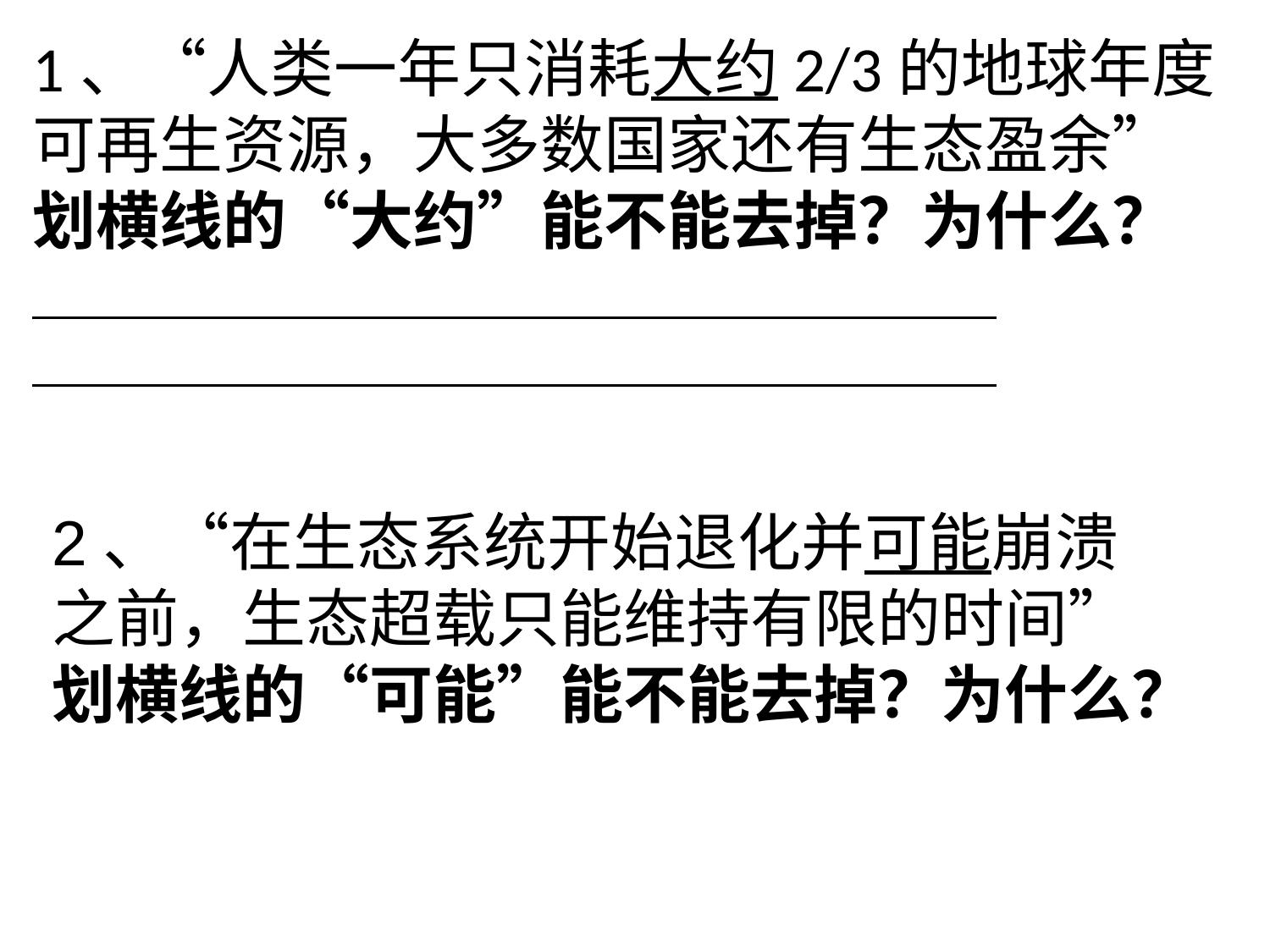

1、“人类一年只消耗大约2/3的地球年度可再生资源，大多数国家还有生态盈余”划横线的“大约”能不能去掉？为什么？

2、“在生态系统开始退化并可能崩溃之前，生态超载只能维持有限的时间”划横线的“可能”能不能去掉？为什么？